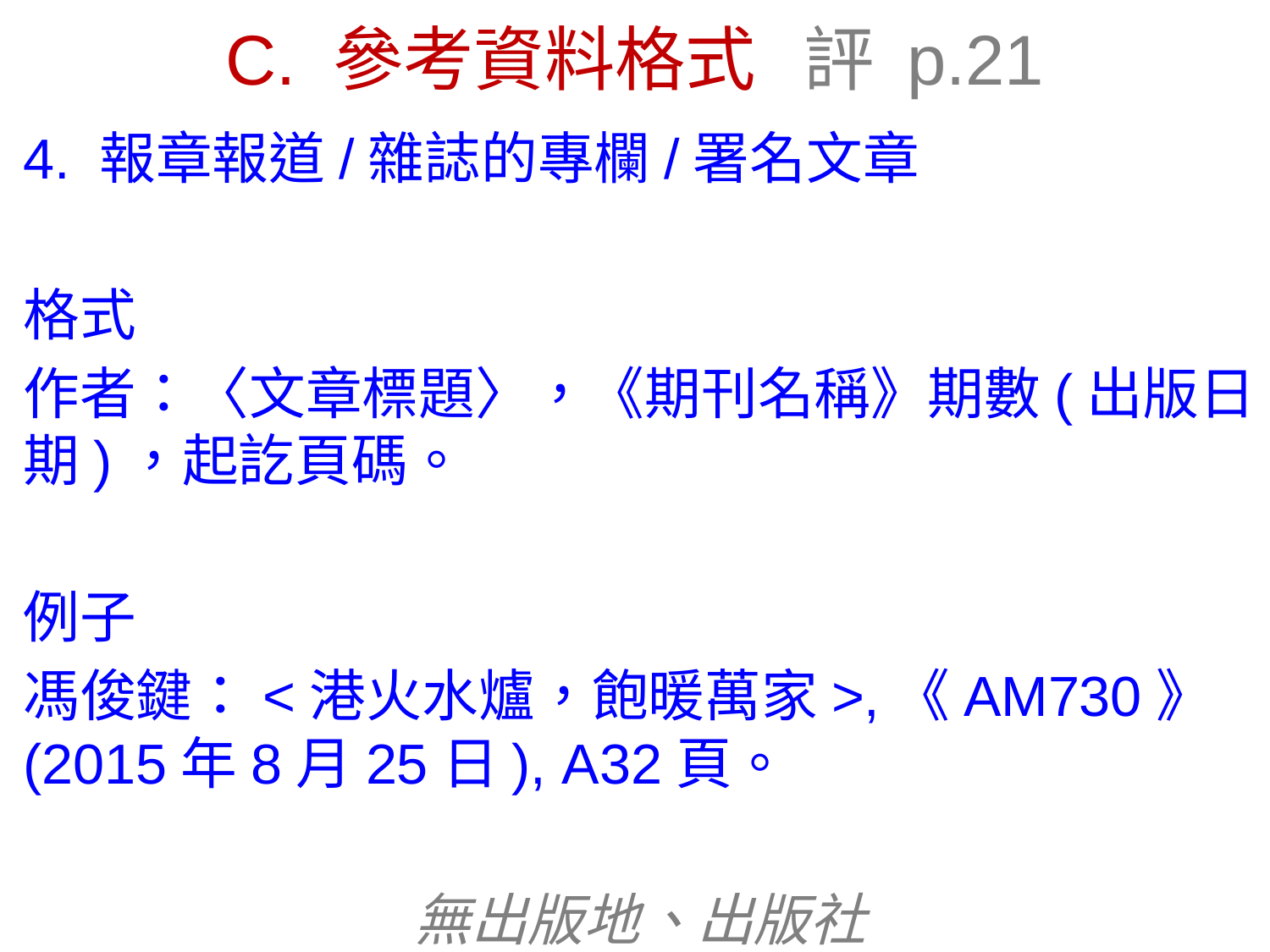

# C. 參考資料格式   評 p.21
4. 報章報道/雜誌的專欄/署名文章

格式
作者：〈文章標題〉，《期刊名稱》期數(出版日期)，起訖頁碼。

例子
馮俊鍵：<港火水爐，飽暖萬家>,《AM730》(2015年8月25日), A32頁。

無出版地、出版社